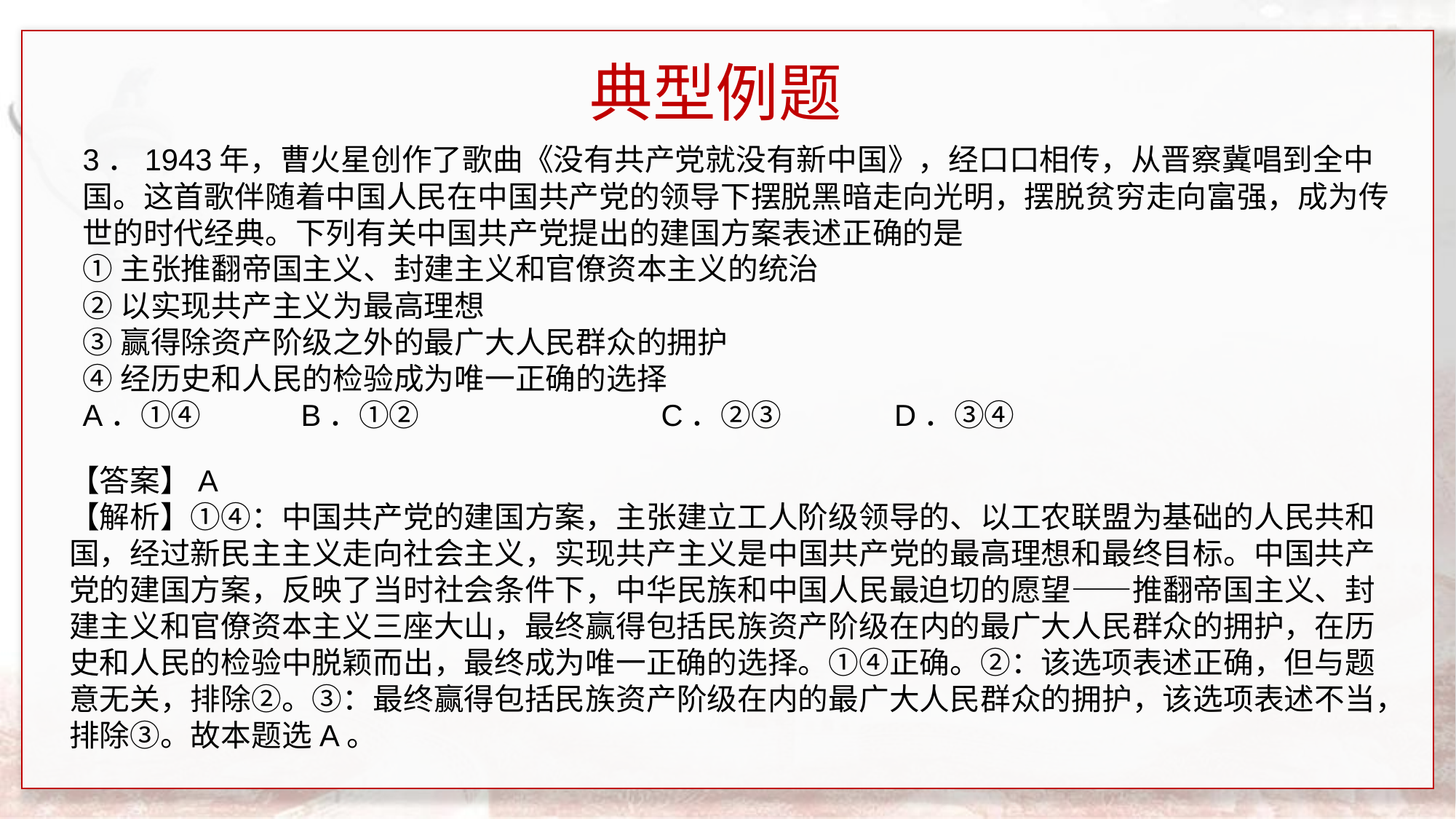

典型例题
3．1943年，曹火星创作了歌曲《没有共产党就没有新中国》，经口口相传，从晋察冀唱到全中国。这首歌伴随着中国人民在中国共产党的领导下摆脱黑暗走向光明，摆脱贫穷走向富强，成为传世的时代经典。下列有关中国共产党提出的建国方案表述正确的是
①主张推翻帝国主义、封建主义和官僚资本主义的统治
②以实现共产主义为最高理想
③赢得除资产阶级之外的最广大人民群众的拥护
④经历史和人民的检验成为唯一正确的选择
A．①④	B．①②	                    C．②③	      D．③④
【答案】A
【解析】①④：中国共产党的建国方案，主张建立工人阶级领导的、以工农联盟为基础的人民共和国，经过新民主主义走向社会主义，实现共产主义是中国共产党的最高理想和最终目标。中国共产党的建国方案，反映了当时社会条件下，中华民族和中国人民最迫切的愿望——推翻帝国主义、封建主义和官僚资本主义三座大山，最终赢得包括民族资产阶级在内的最广大人民群众的拥护，在历史和人民的检验中脱颖而出，最终成为唯一正确的选择。①④正确。②：该选项表述正确，但与题意无关，排除②。③：最终赢得包括民族资产阶级在内的最广大人民群众的拥护，该选项表述不当，排除③。故本题选A。